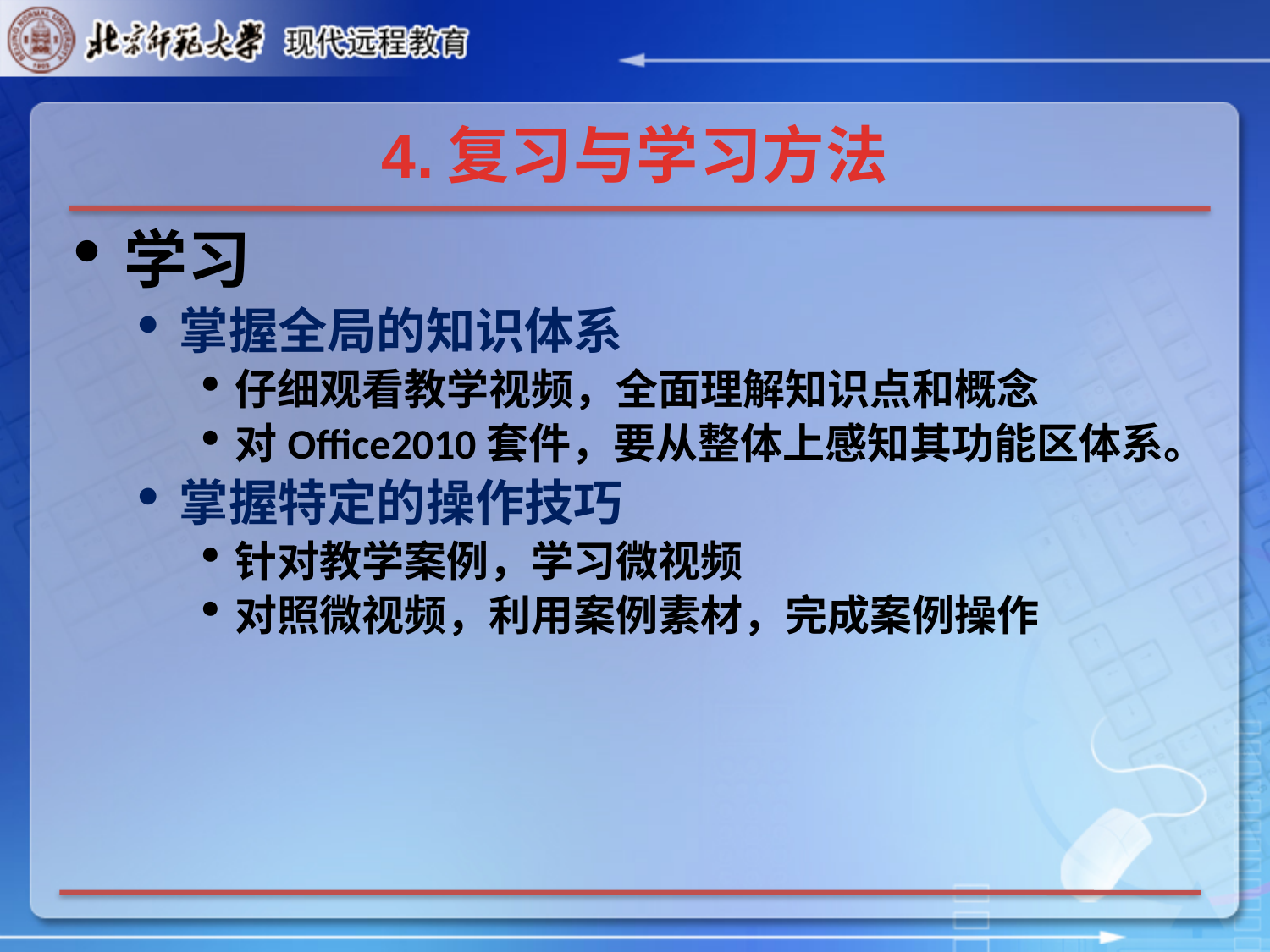

# 4.复习与学习方法
学习
掌握全局的知识体系
仔细观看教学视频，全面理解知识点和概念
对Office2010套件，要从整体上感知其功能区体系。
掌握特定的操作技巧
针对教学案例，学习微视频
对照微视频，利用案例素材，完成案例操作